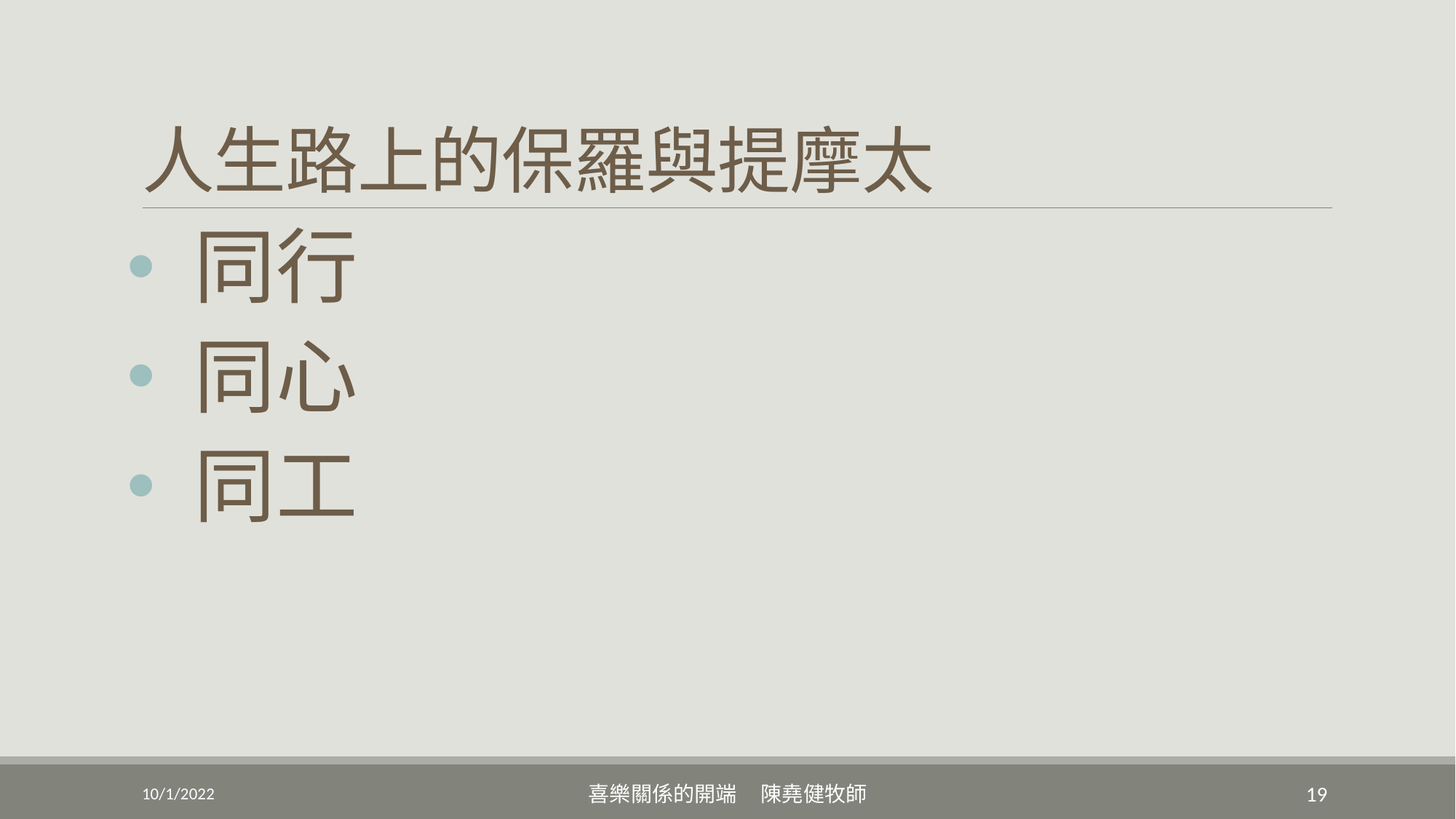

# 人生路上的保羅與提摩太
 同行
 同心
 同工
10/1/2022
喜樂關係的開端     陳堯健牧師
19